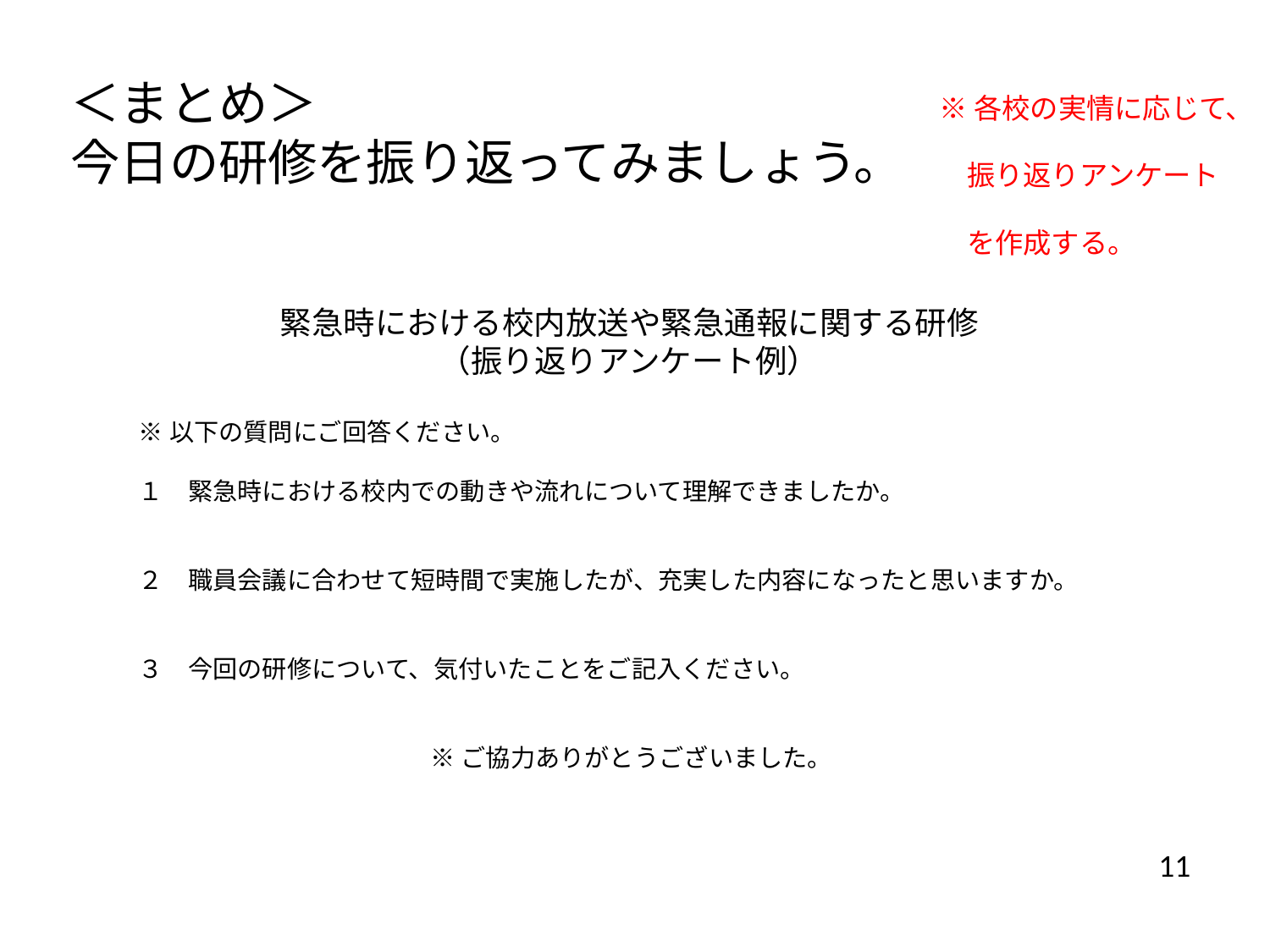

＜まとめ＞
今日の研修を振り返ってみましょう。
※各校の実情に応じて、
　振り返りアンケート
　を作成する。
緊急時における校内放送や緊急通報に関する研修
（振り返りアンケート例）

※以下の質問にご回答ください。

１　緊急時における校内での動きや流れについて理解できましたか。

２　職員会議に合わせて短時間で実施したが、充実した内容になったと思いますか。

３　今回の研修について、気付いたことをご記入ください。

※ご協力ありがとうございました。
11